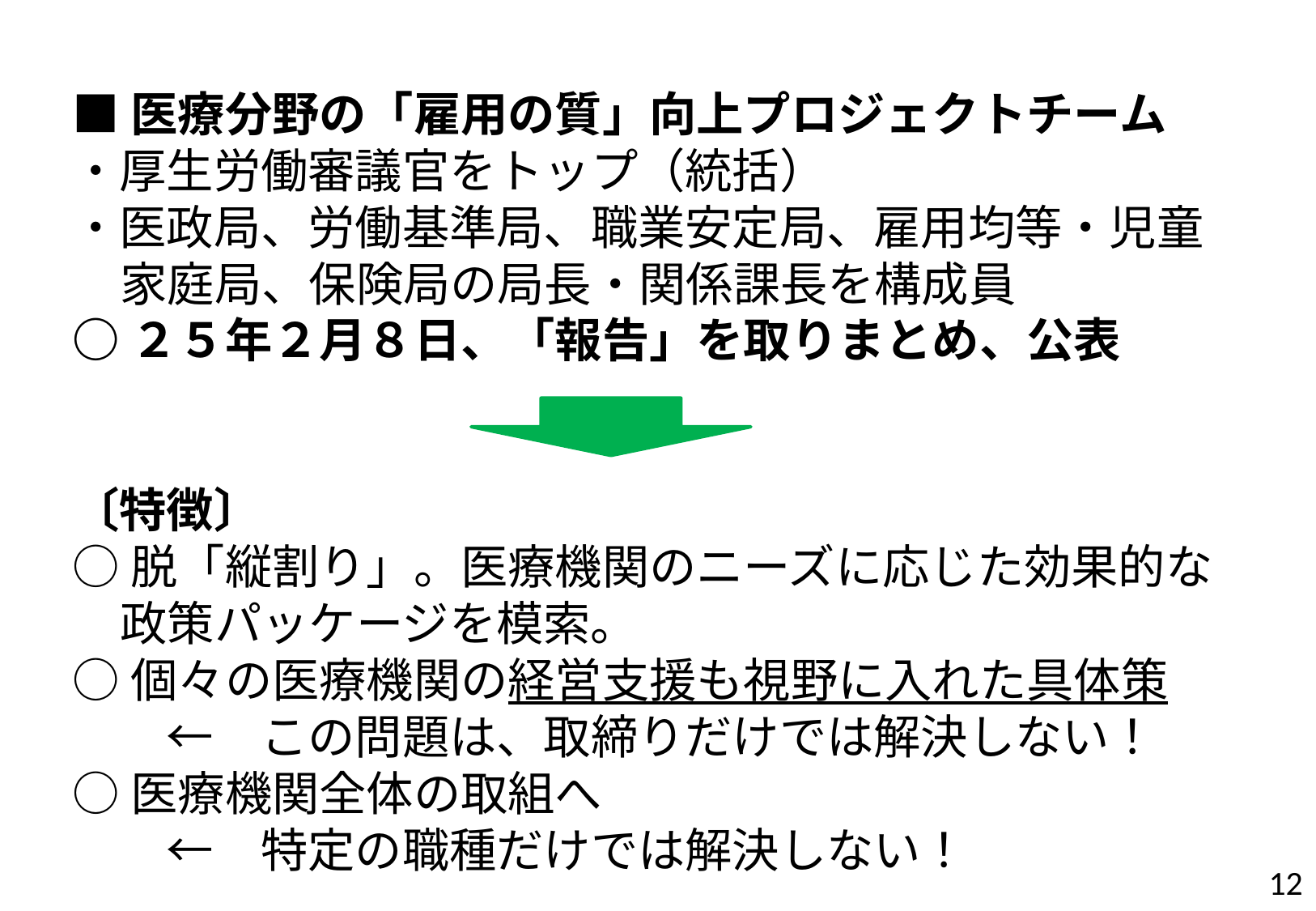

■医療分野の「雇用の質」向上プロジェクトチーム
・厚生労働審議官をトップ（統括）
・医政局、労働基準局、職業安定局、雇用均等・児童家庭局、保険局の局長・関係課長を構成員
○２５年２月８日、「報告」を取りまとめ、公表

〔特徴〕
○脱「縦割り」。医療機関のニーズに応じた効果的な政策パッケージを模索。
○個々の医療機関の経営支援も視野に入れた具体策
　　←　この問題は、取締りだけでは解決しない！
○医療機関全体の取組へ
　　←　特定の職種だけでは解決しない！

12